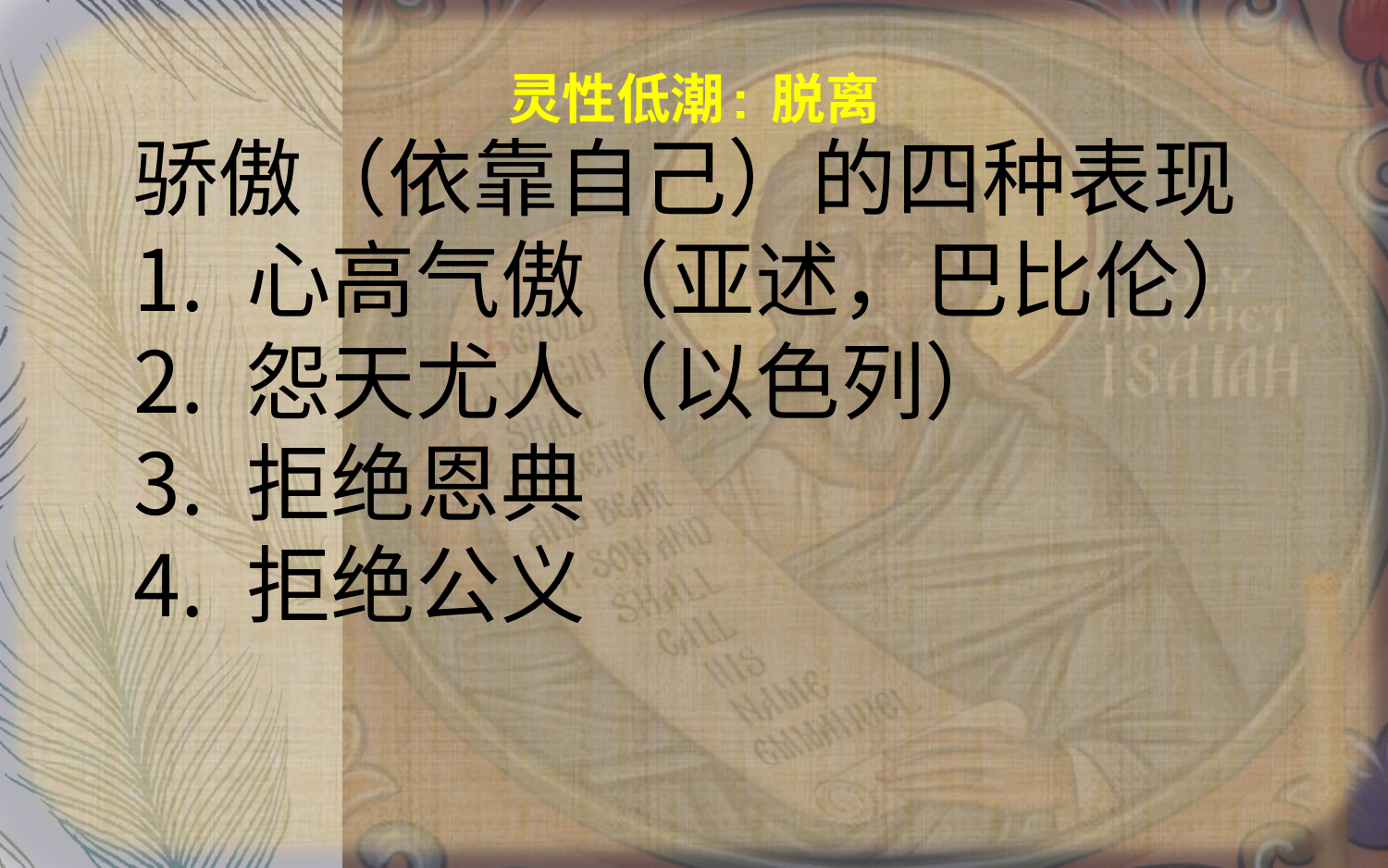

# 灵性低潮: 脱离
骄傲（依靠自己）的四种表现
心高气傲（亚述，巴比伦）
怨天尤人（以色列）
拒绝恩典
拒绝公义